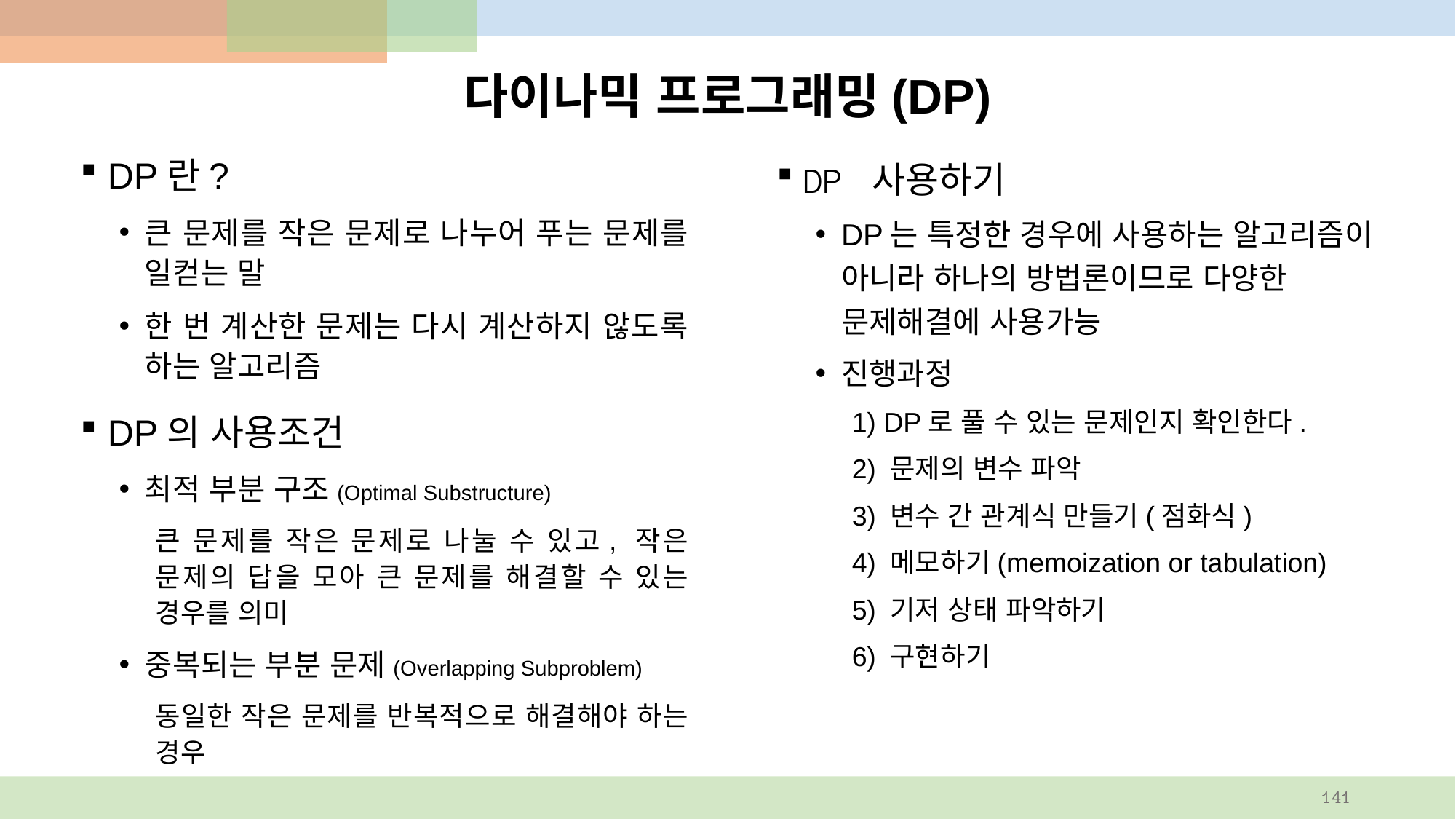

# 다이나믹 프로그래밍(DP)
DP란?
큰 문제를 작은 문제로 나누어 푸는 문제를 일컫는 말
한 번 계산한 문제는 다시 계산하지 않도록 하는 알고리즘
DP의 사용조건
최적 부분 구조(Optimal Substructure)
큰 문제를 작은 문제로 나눌 수 있고, 작은 문제의 답을 모아 큰 문제를 해결할 수 있는 경우를 의미
중복되는 부분 문제(Overlapping Subproblem)
동일한 작은 문제를 반복적으로 해결해야 하는 경우
DP 사용하기
DP는 특정한 경우에 사용하는 알고리즘이 아니라 하나의 방법론이므로 다양한 문제해결에 사용가능
진행과정
1) DP로 풀 수 있는 문제인지 확인한다.
2) 문제의 변수 파악
3) 변수 간 관계식 만들기(점화식)
4) 메모하기(memoization or tabulation)
5) 기저 상태 파악하기
6) 구현하기
141